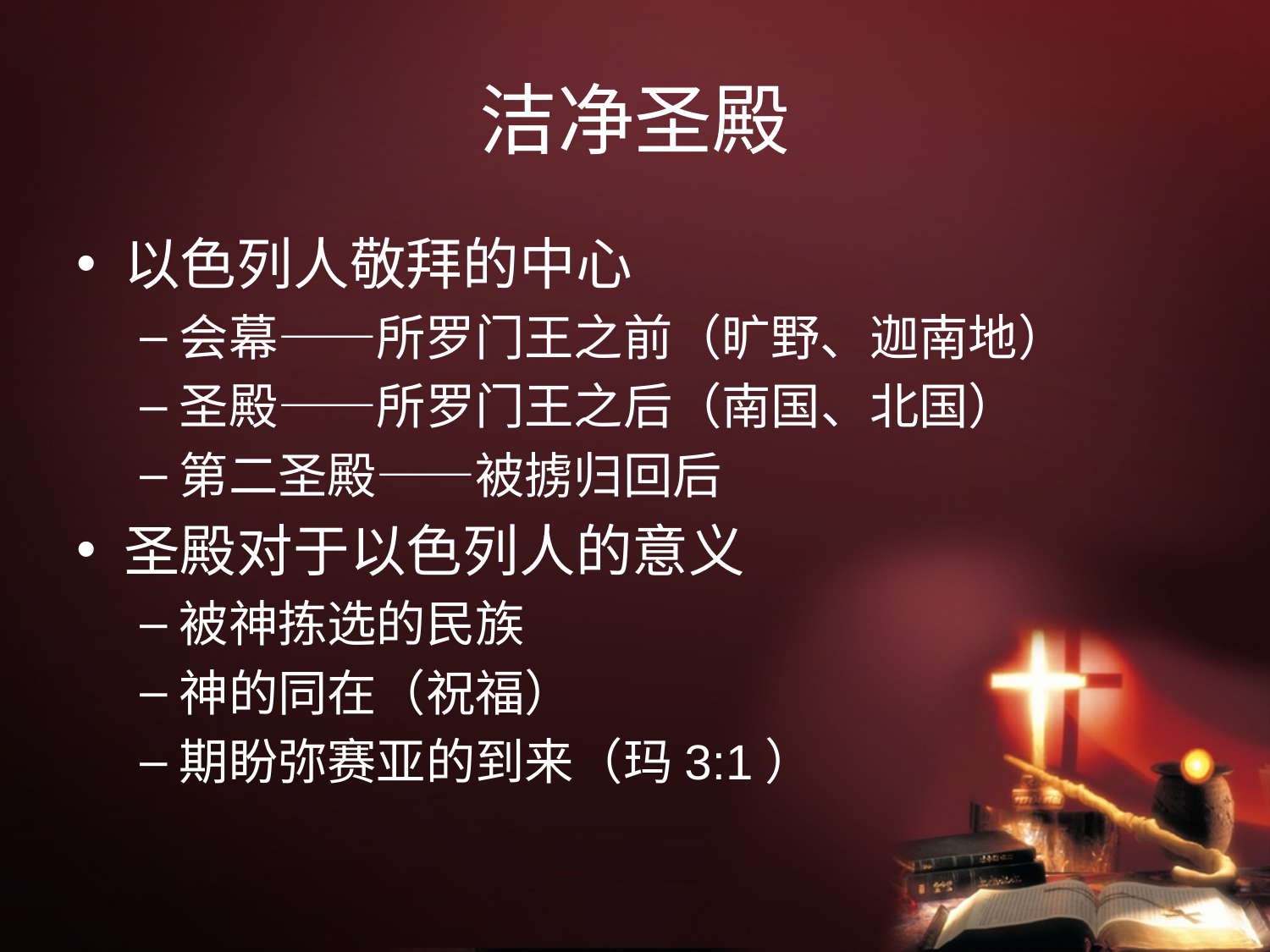

# 洁净圣殿
以色列人敬拜的中心
会幕——所罗门王之前（旷野、迦南地）
圣殿——所罗门王之后（南国、北国）
第二圣殿——被掳归回后
圣殿对于以色列人的意义
被神拣选的民族
神的同在（祝福）
期盼弥赛亚的到来（玛3:1）